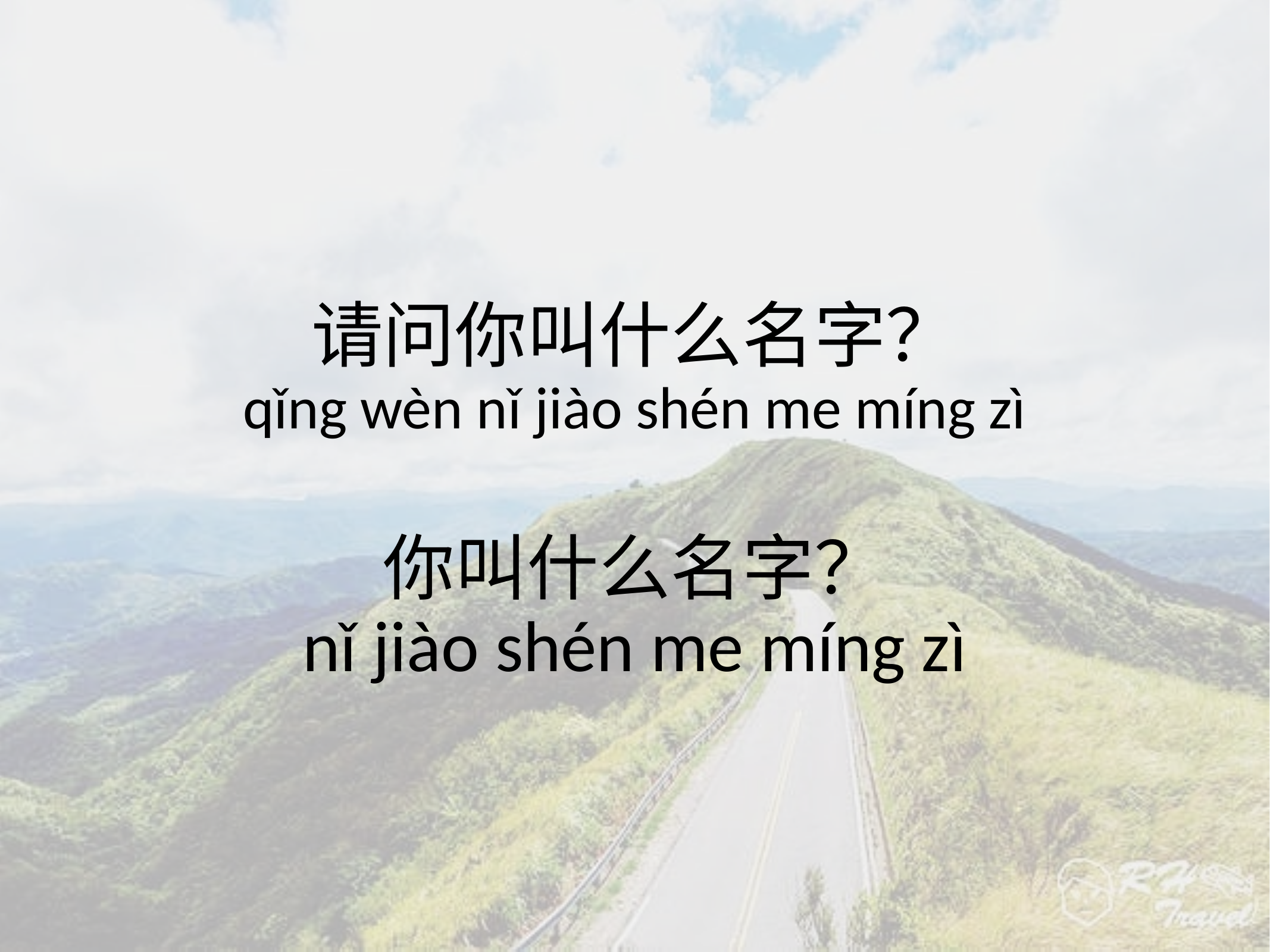

#
请问你叫什么名字？
qǐng wèn nǐ jiào shén me míng zì

你叫什么名字？
nǐ jiào shén me míng zì